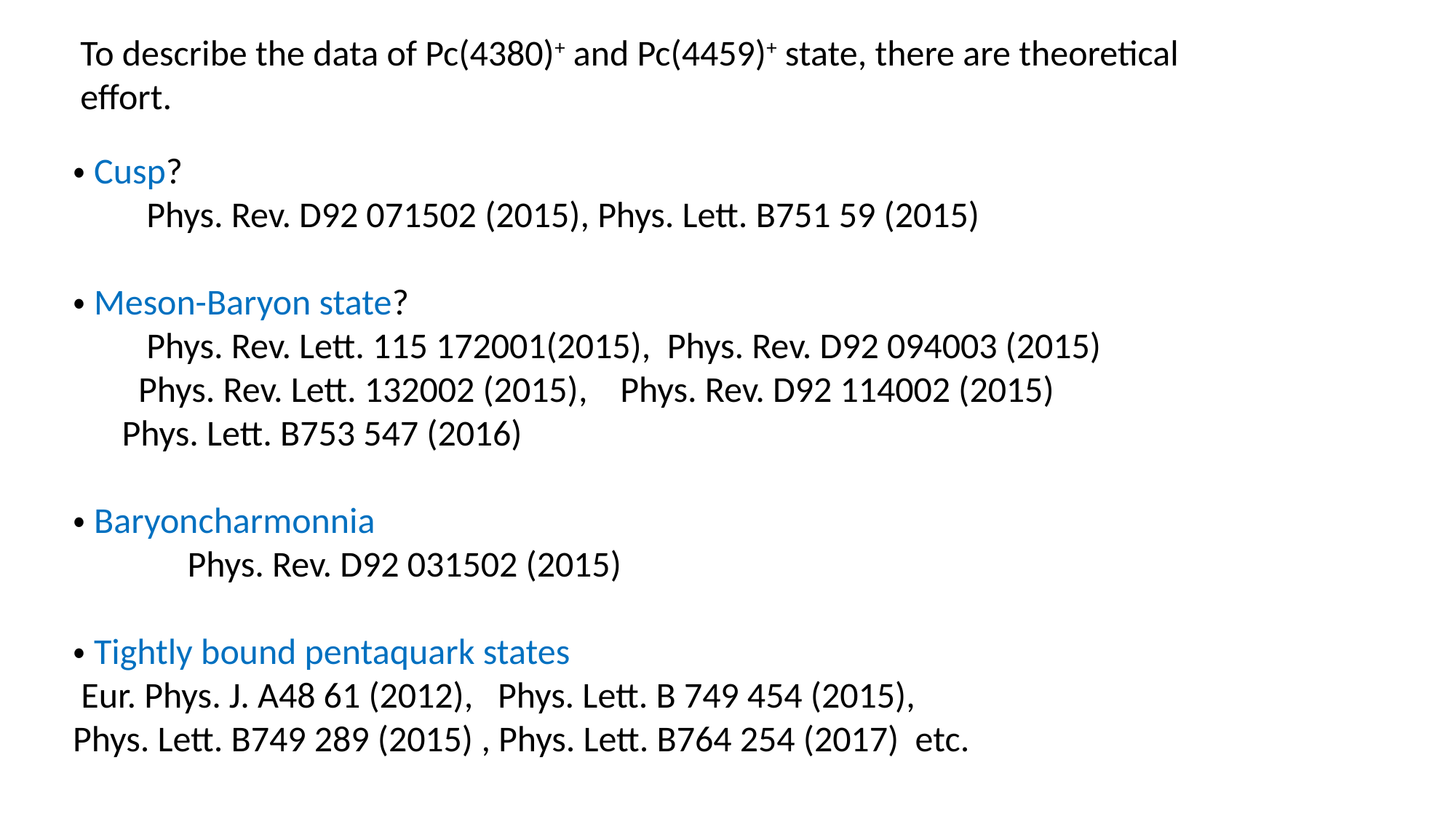

To describe the data of Pc(4380)+ and Pc(4459)+ state, there are theoretical
effort.
・Cusp?
         Phys. Rev. D92 071502 (2015), Phys. Lett. B751 59 (2015)

・Meson-Baryon state?
         Phys. Rev. Lett. 115 172001(2015),  Phys. Rev. D92 094003 (2015)
        Phys. Rev. Lett. 132002 (2015),    Phys. Rev. D92 114002 (2015)
      Phys. Lett. B753 547 (2016)

・Baryoncharmonnia
              Phys. Rev. D92 031502 (2015)

・Tightly bound pentaquark states
 Eur. Phys. J. A48 61 (2012),   Phys. Lett. B 749 454 (2015),
Phys. Lett. B749 289 (2015) , Phys. Lett. B764 254 (2017)  etc.